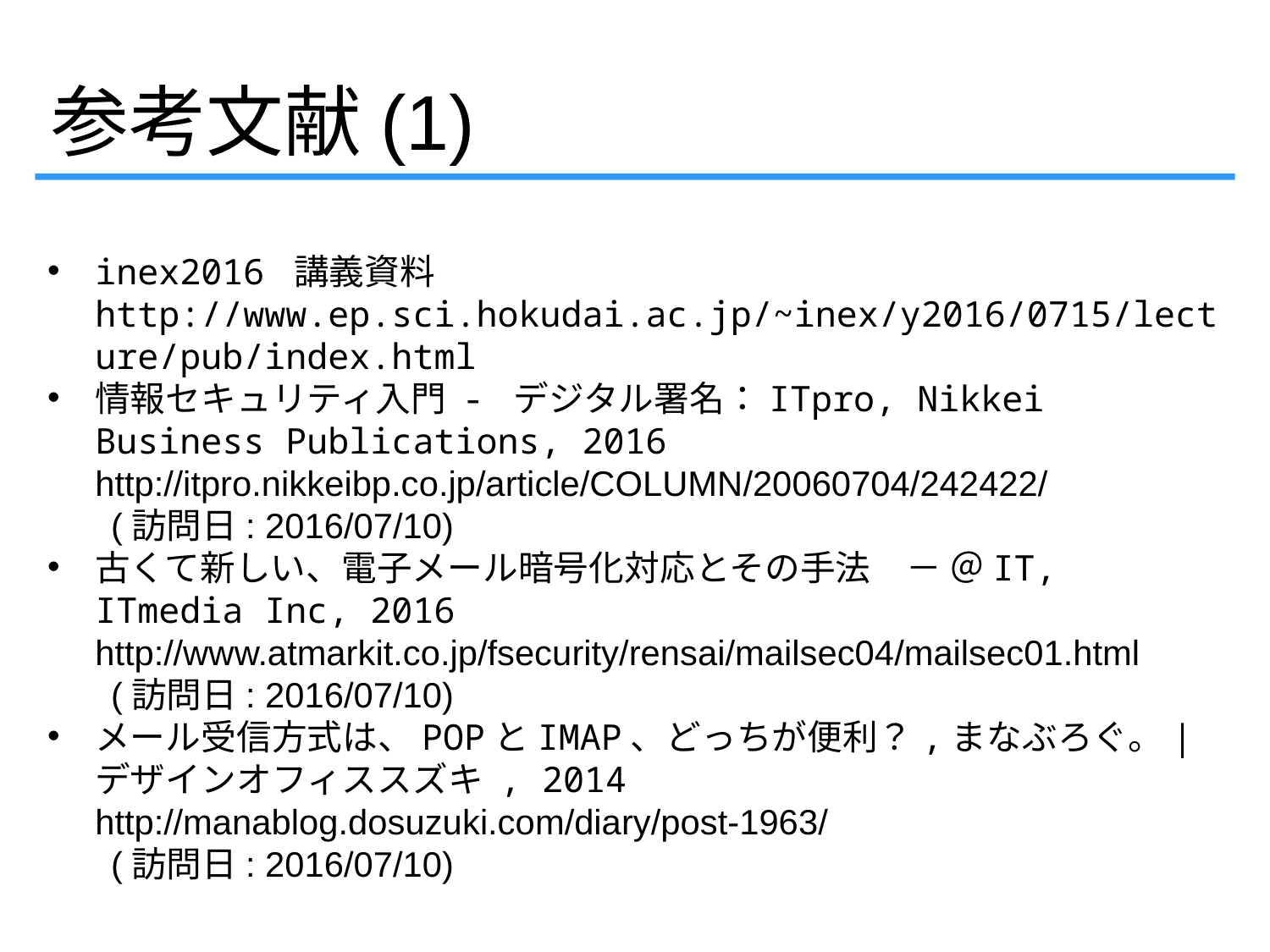

参考文献(1)

inex2016 講義資料 http://www.ep.sci.hokudai.ac.jp/~inex/y2016/0715/lecture/pub/index.html
情報セキュリティ入門 - デジタル署名：ITpro, Nikkei Business Publications, 2016 http://itpro.nikkeibp.co.jp/article/COLUMN/20060704/242422/
(訪問日: 2016/07/10)
古くて新しい、電子メール暗号化対応とその手法　－ ＠IT, ITmedia Inc, 2016    http://www.atmarkit.co.jp/fsecurity/rensai/mailsec04/mailsec01.html
(訪問日: 2016/07/10)
メール受信方式は、POPとIMAP、どっちが便利？,まなぶろぐ。| デザインオフィススズキ , 2014　　http://manablog.dosuzuki.com/diary/post-1963/
(訪問日: 2016/07/10)